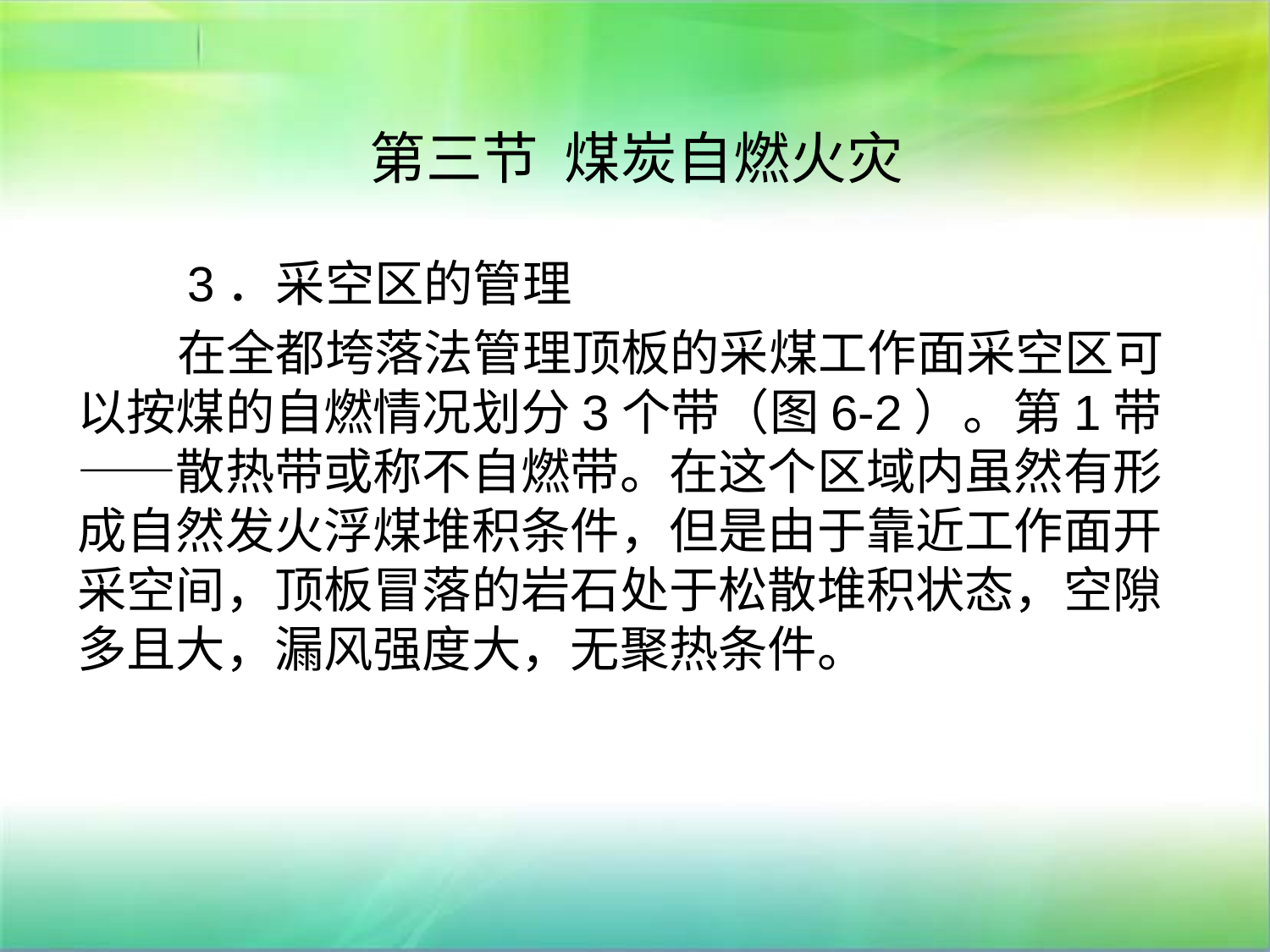

# 第三节  煤炭自燃火灾
        3．采空区的管理
        在全都垮落法管理顶板的采煤工作面采空区可以按煤的自燃情况划分3个带（图6-2）。第1带——散热带或称不自燃带。在这个区域内虽然有形成自然发火浮煤堆积条件，但是由于靠近工作面开采空间，顶板冒落的岩石处于松散堆积状态，空隙多且大，漏风强度大，无聚热条件。